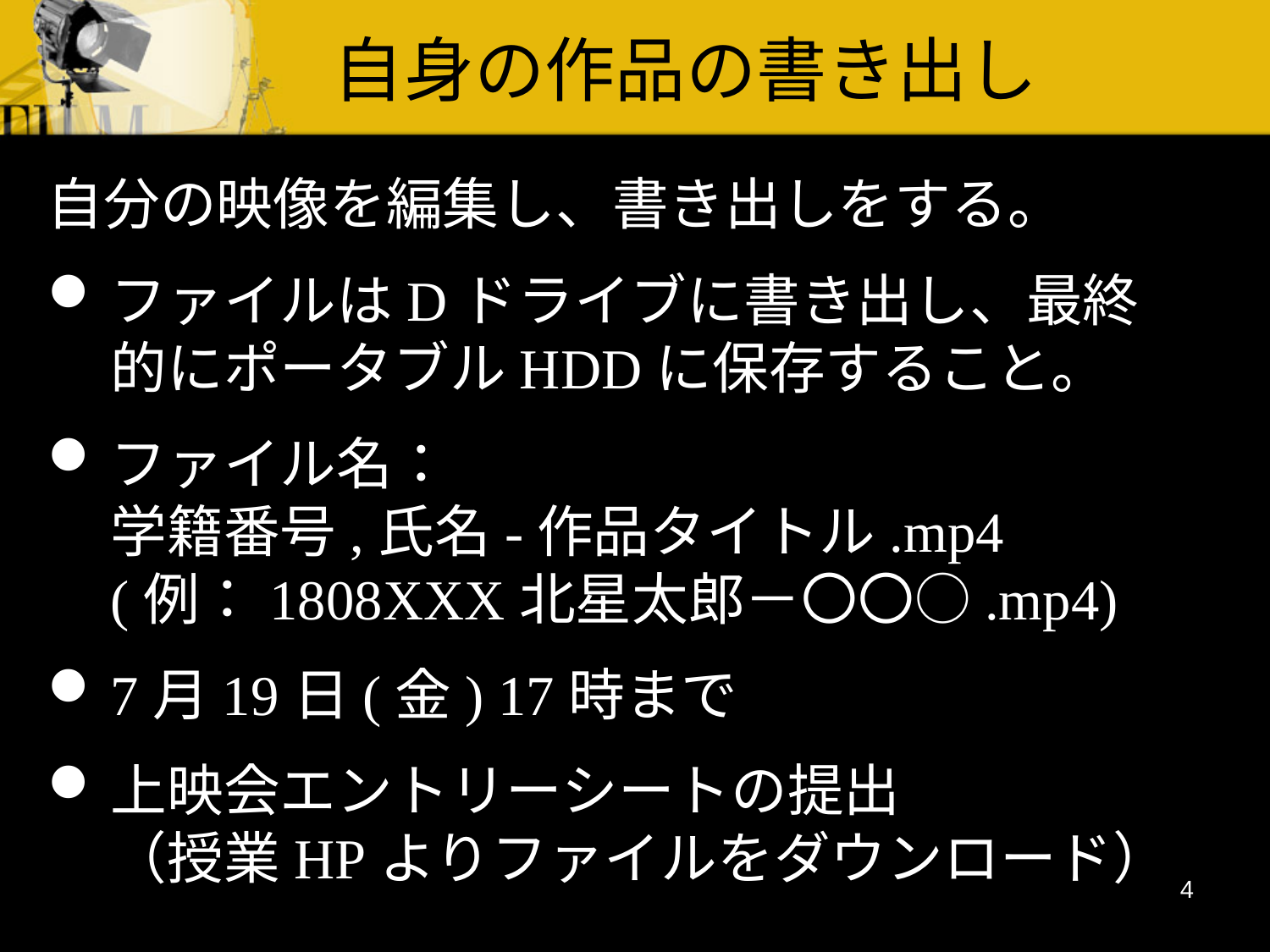

自身の作品の書き出し
自分の映像を編集し、書き出しをする。
ファイルはDドライブに書き出し、最終的にポータブルHDDに保存すること。
ファイル名：
学籍番号,氏名-作品タイトル.mp4
(例：1808XXX北星太郎－〇〇○.mp4)
7月19日(金) 17時まで
上映会エントリーシートの提出
（授業HPよりファイルをダウンロード）
4